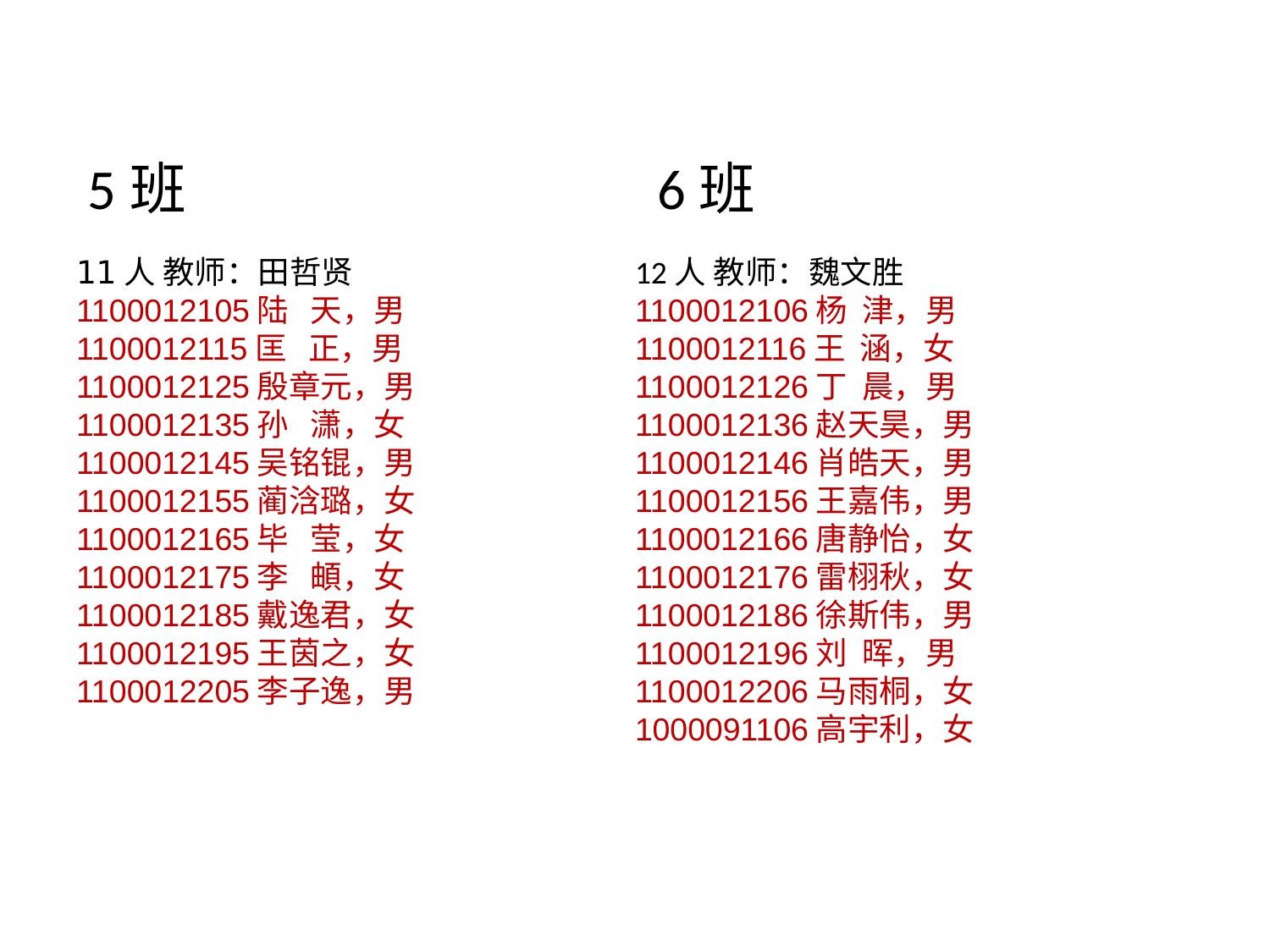

# 5班                                    6班
11人 教师：田哲贤
1100012105陆   天，男
1100012115匡   正，男
1100012125殷章元，男
1100012135孙   潇，女
1100012145吴铭锟，男
1100012155蔺浛璐，女
1100012165毕   莹，女
1100012175李   頔，女
1100012185戴逸君，女
1100012195王茵之，女
1100012205李子逸，男

12人 教师：魏文胜
1100012106杨  津，男
1100012116王  涵，女
1100012126丁  晨，男
1100012136赵天昊，男
1100012146肖皓天，男
1100012156王嘉伟，男
1100012166唐静怡，女
1100012176雷栩秋，女
1100012186徐斯伟，男
1100012196刘  晖，男
1100012206马雨桐，女
1000091106高宇利，女